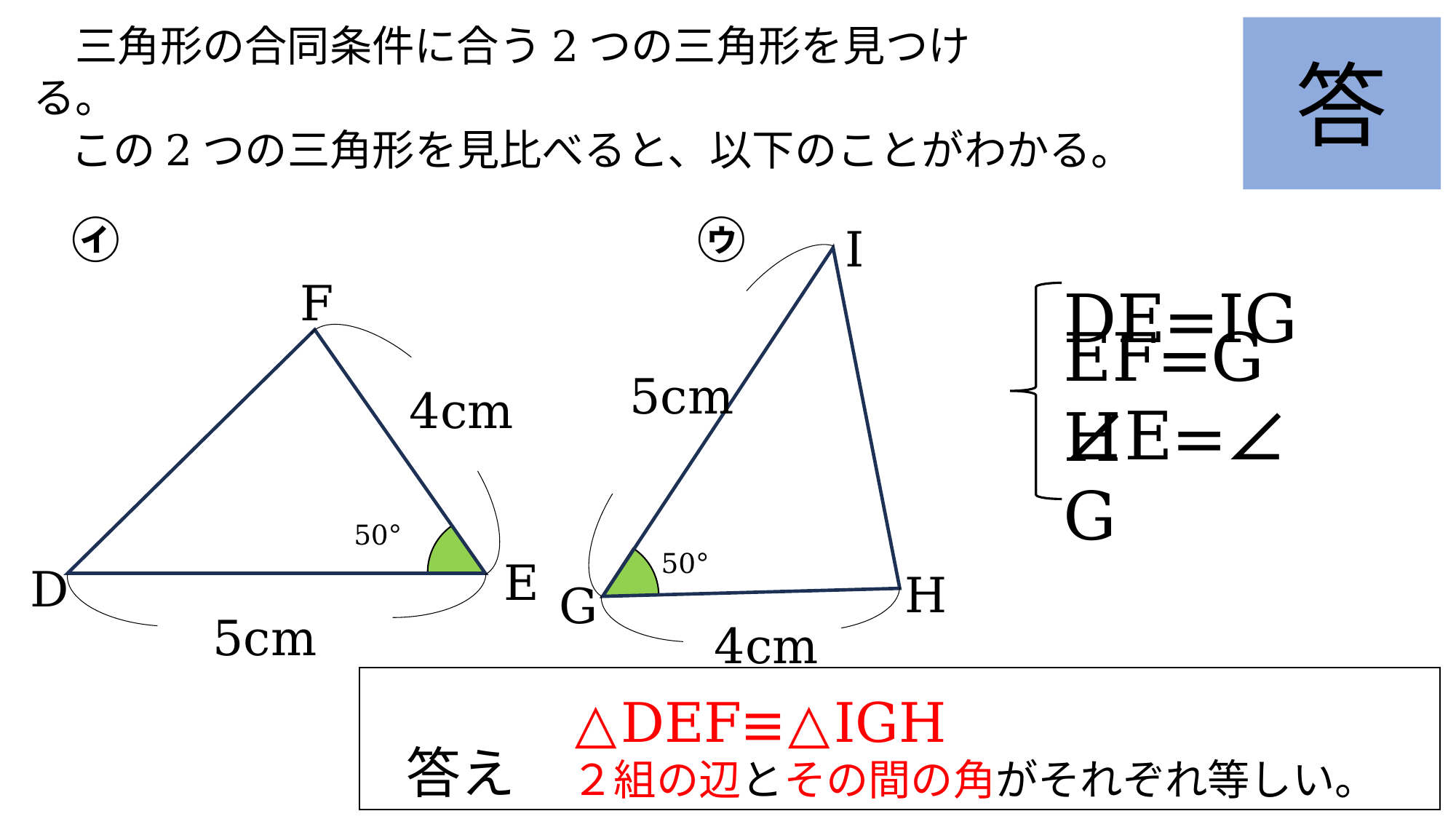

答
　三角形の合同条件に合う2つの三角形を見つける。
　この2つの三角形を見比べると、以下のことがわかる。
㋑
㋒
I

5cm

50°
4cm
H
G
F

4cm

5cm
50°

E
D
DE=IG
EF=GH
∠E=∠G

　答え
△DEF≡△IGH
２組の辺とその間の角がそれぞれ等しい。